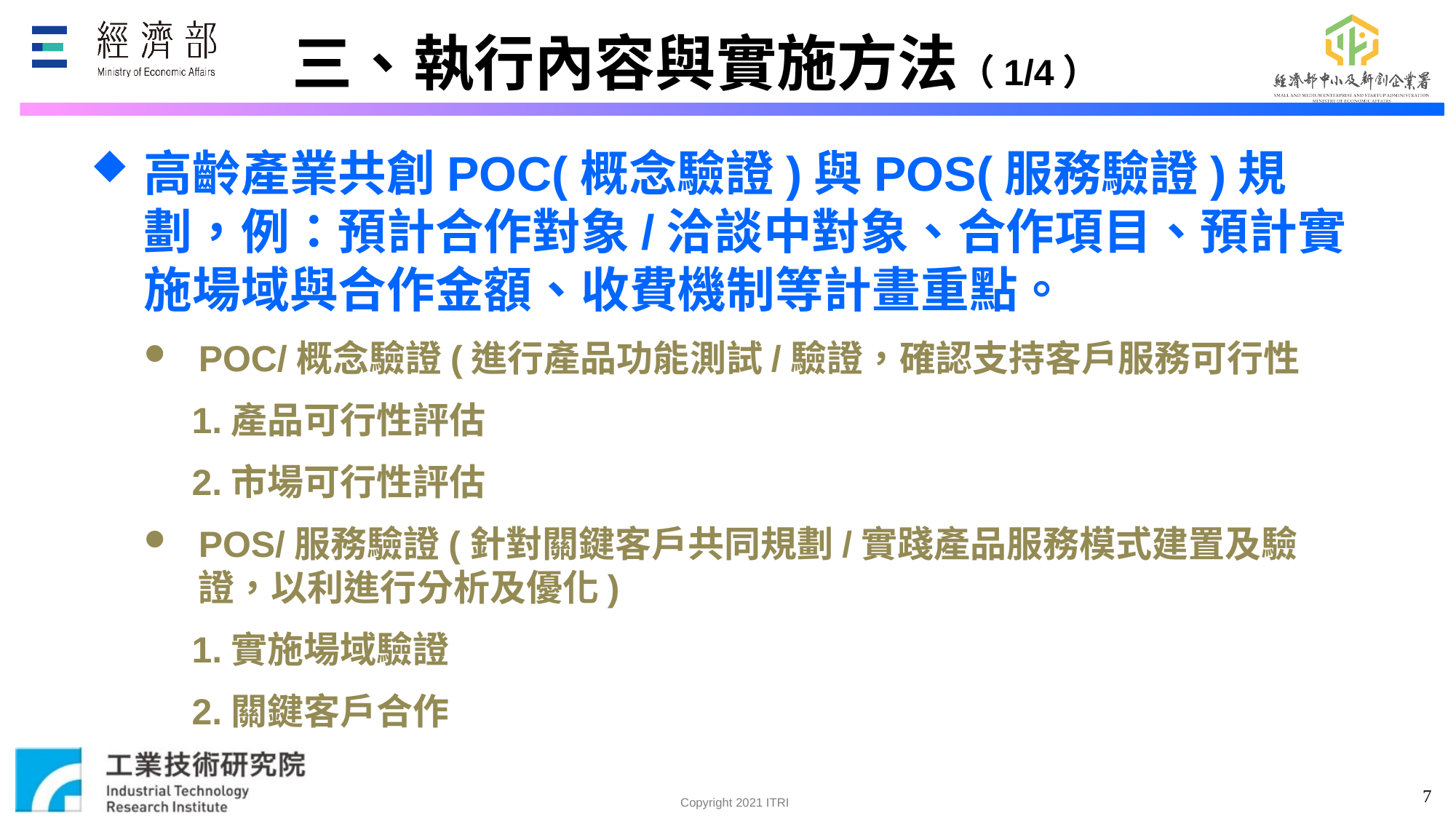

三、執行內容與實施方法（1/4）
高齡產業共創POC(概念驗證)與POS(服務驗證)規劃，例：預計合作對象/洽談中對象、合作項目、預計實施場域與合作金額、收費機制等計畫重點。
POC/概念驗證(進行產品功能測試/驗證，確認支持客戶服務可行性
1.產品可行性評估
2.市場可行性評估
POS/服務驗證(針對關鍵客戶共同規劃/實踐產品服務模式建置及驗證，以利進行分析及優化)
1.實施場域驗證
2.關鍵客戶合作
7